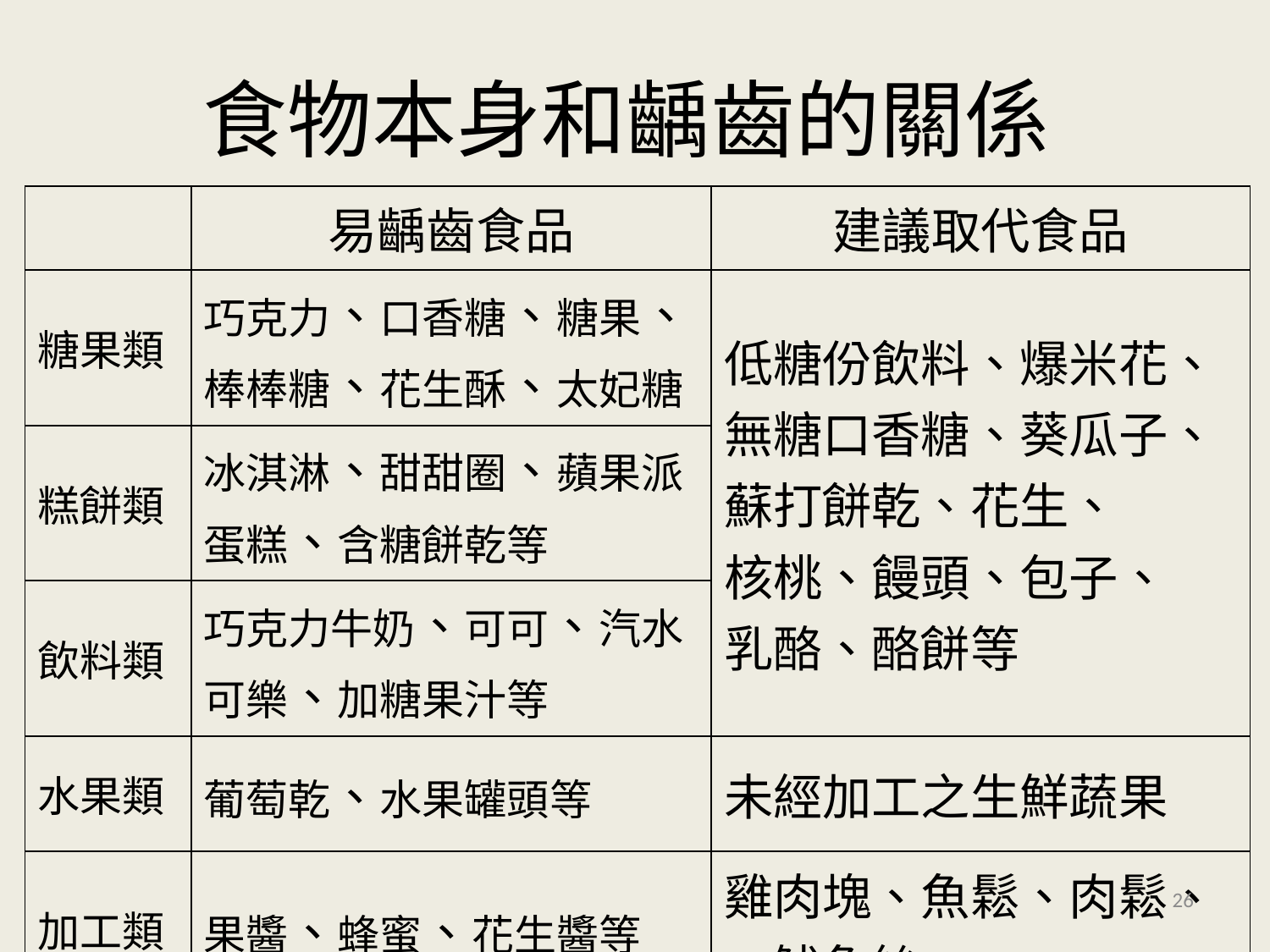

# 食物本身和齲齒的關係
|  | 易齲齒食品 | 建議取代食品 |
| --- | --- | --- |
| 糖果類 | 巧克力、口香糖、糖果、 棒棒糖、花生酥、太妃糖 | 低糖份飲料、爆米花、無糖口香糖、葵瓜子、蘇打餅乾、花生、 核桃、饅頭、包子、 乳酪、酪餅等 |
| 糕餅類 | 冰淇淋、甜甜圈、蘋果派 蛋糕、含糖餅乾等 |  |
| 飲料類 | 巧克力牛奶、可可、汽水 可樂、加糖果汁等 |  |
| 水果類 | 葡萄乾、水果罐頭等 | 未經加工之生鮮蔬果 |
| 加工類 | 果醬、蜂蜜、花生醬等 | 雞肉塊、魚鬆、肉鬆、魷魚絲 |
26